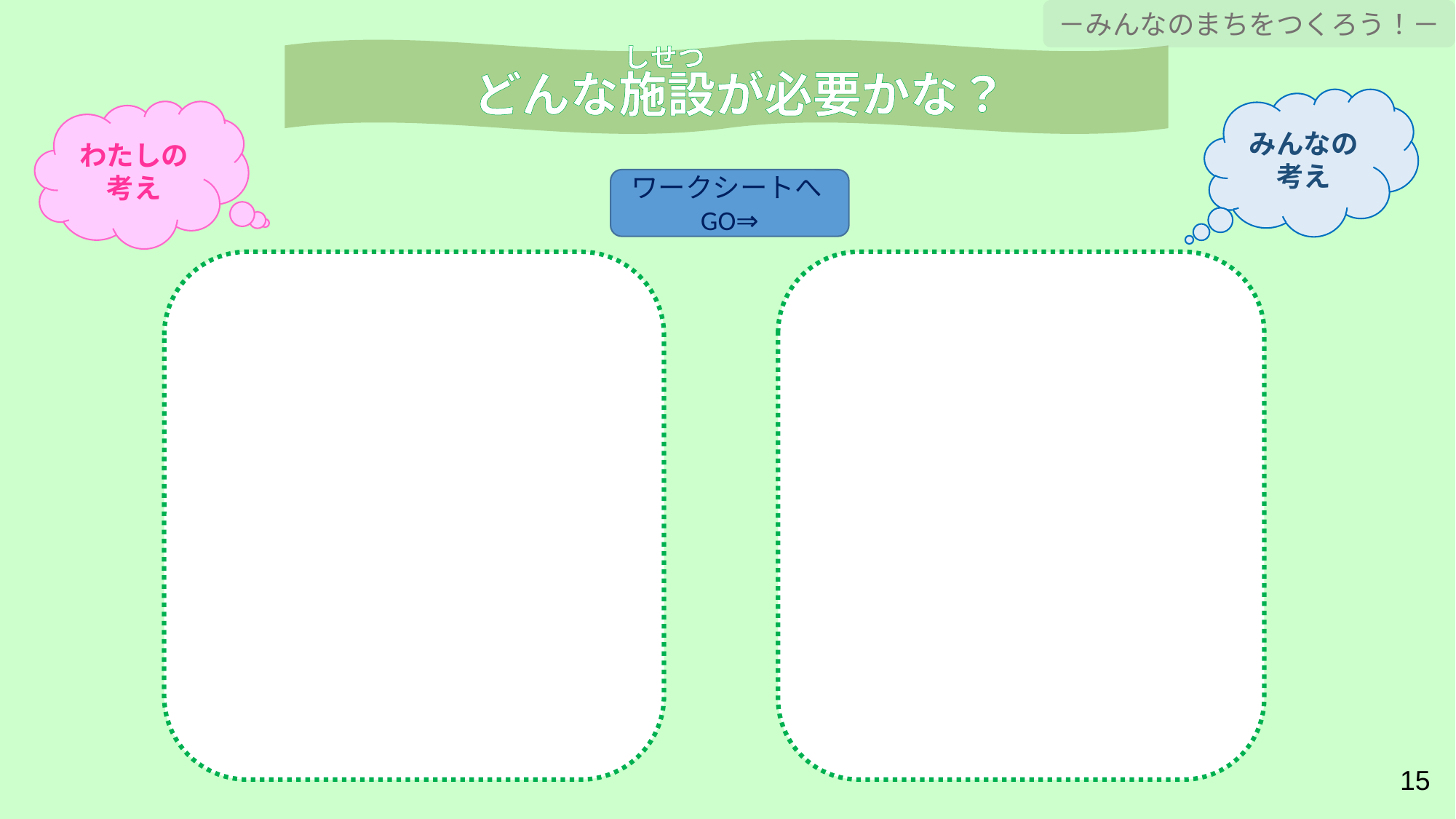

－みんなのまちをつくろう！－
しせつ
どんな施設が必要かな？

みんなの考え
わたしの考え
ワークシートへGO⇒

15